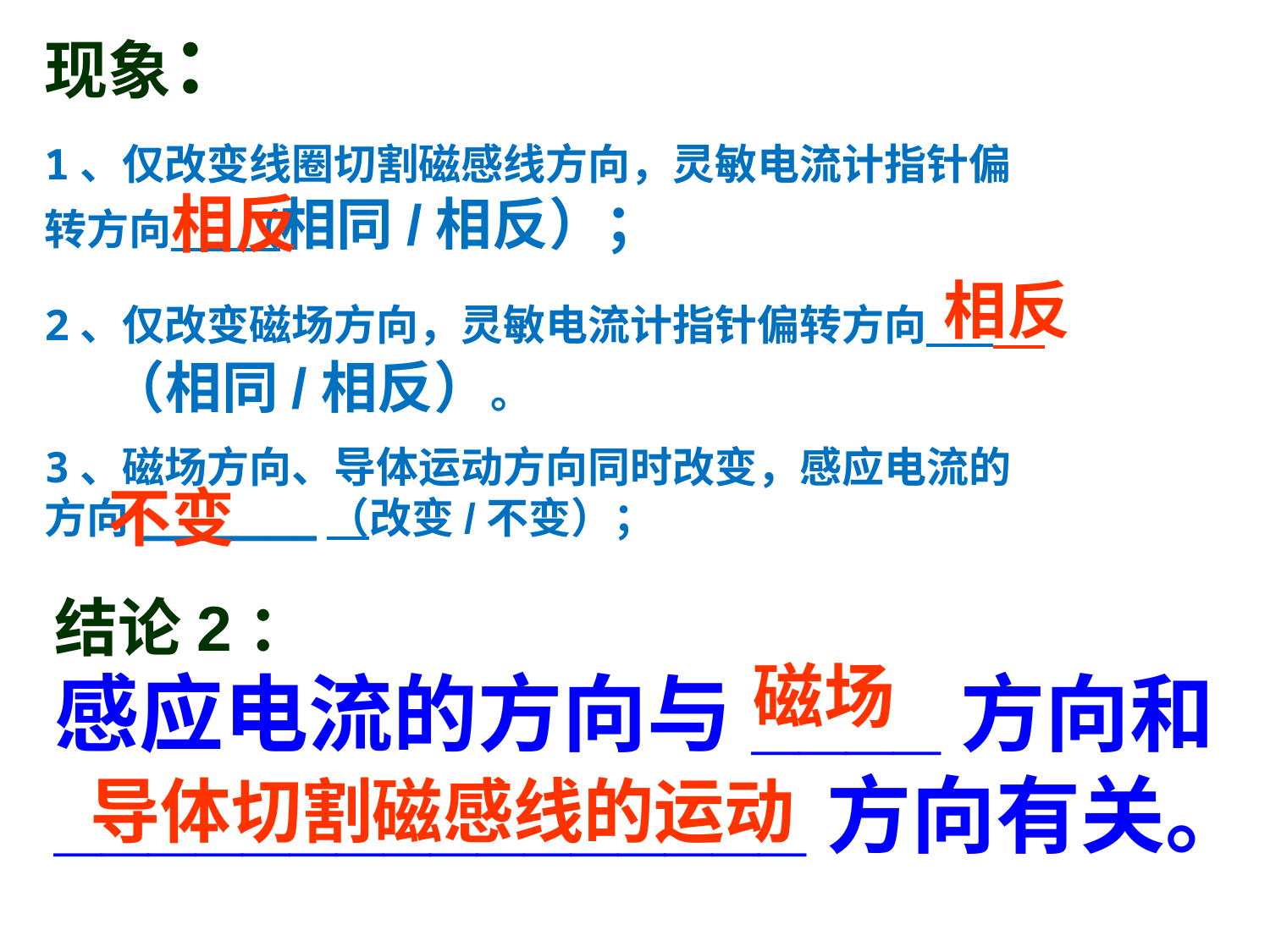

现象：
1、仅改变线圈切割磁感线方向，灵敏电流计指针偏转方向       （相同/相反）；
2、仅改变磁场方向，灵敏电流计指针偏转方向                 （相同/相反）。
3、磁场方向、导体运动方向同时改变，感应电流的方向_______（改变/不变）；
相反
相反
不变
结论2：
磁场
感应电流的方向与____方向和________________方向有关。
导体切割磁感线的运动